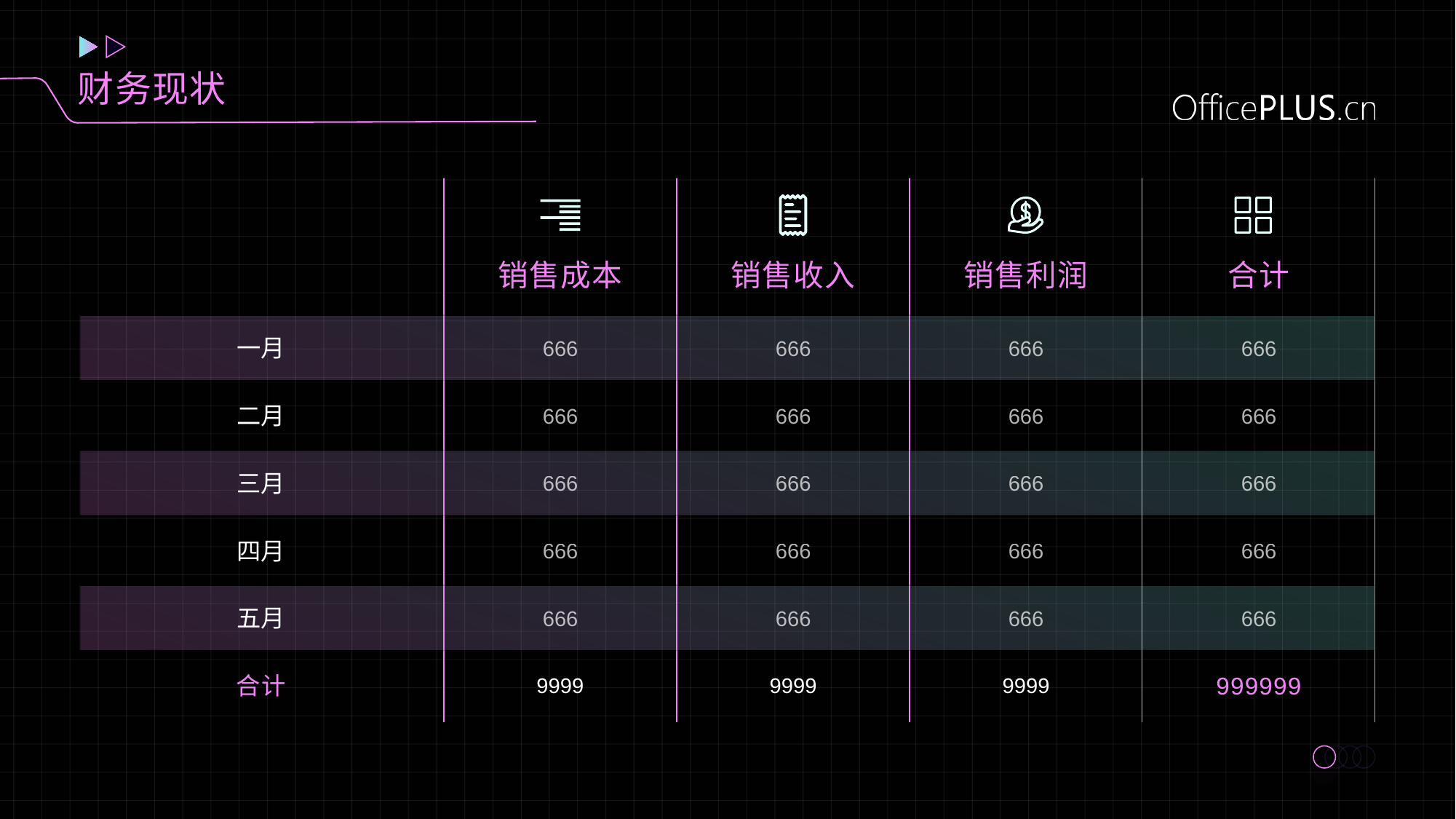

财务现状

销售成本
销售收入
销售利润
合计

一月
666
666
666
666
二月
666
666
666
666

三月
666
666
666
666
四月
666
666
666
666

五月
666
666
666
666
9999
9999
9999
合计
999999